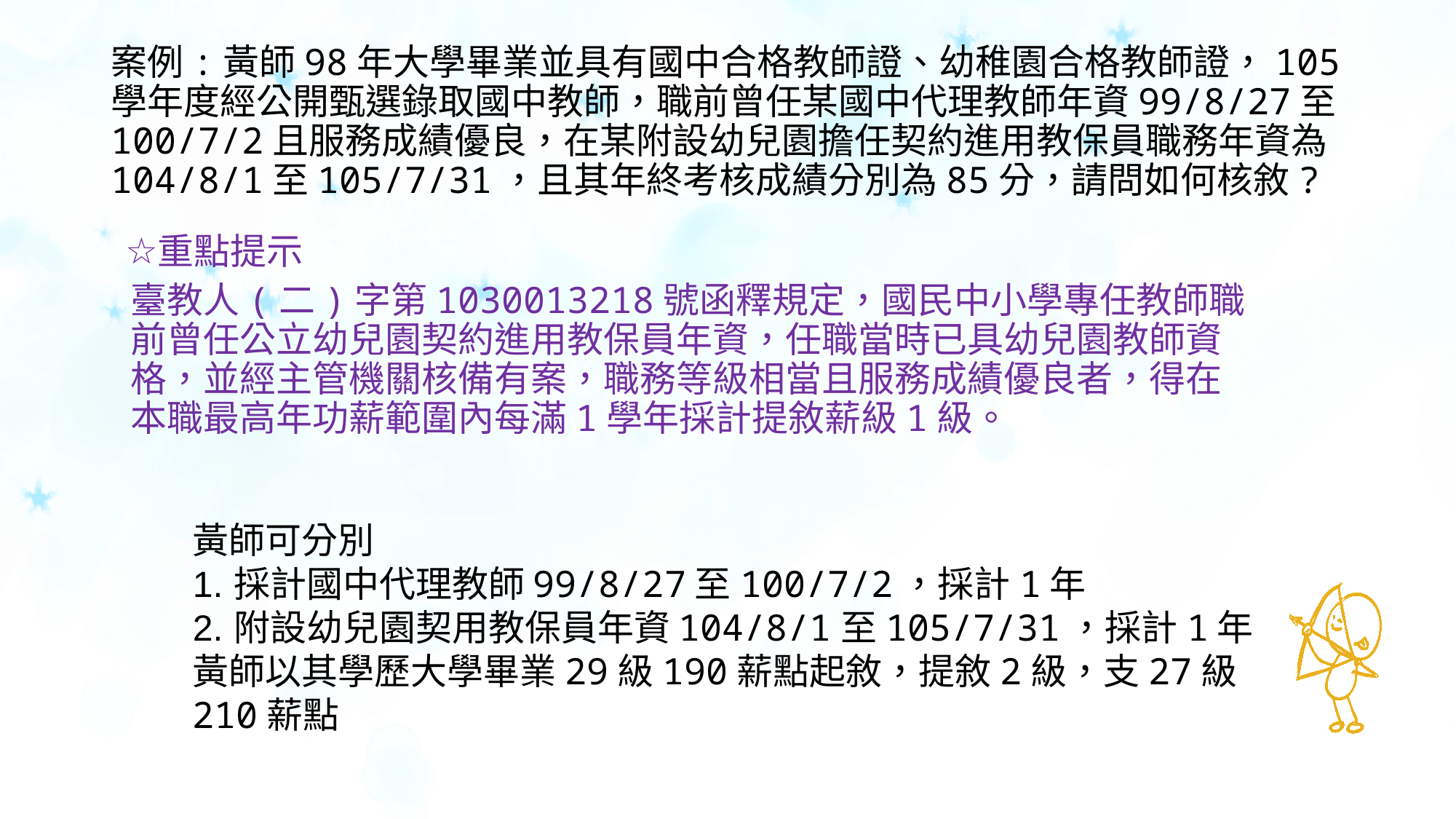

# 案例:黃師98年大學畢業並具有國中合格教師證、幼稚園合格教師證，105學年度經公開甄選錄取國中教師，職前曾任某國中代理教師年資99/8/27至100/7/2且服務成績優良，在某附設幼兒園擔任契約進用教保員職務年資為104/8/1至105/7/31，且其年終考核成績分別為85分，請問如何核敘?
重點提示
臺教人(二)字第1030013218號函釋規定，國民中小學專任教師職前曾任公立幼兒園契約進用教保員年資，任職當時已具幼兒園教師資格，並經主管機關核備有案，職務等級相當且服務成績優良者，得在本職最高年功薪範圍內每滿1學年採計提敘薪級1級。
黃師可分別
採計國中代理教師99/8/27至100/7/2，採計1年
附設幼兒園契用教保員年資104/8/1至105/7/31，採計1年
黃師以其學歷大學畢業29級190薪點起敘，提敘2級，支27級210薪點